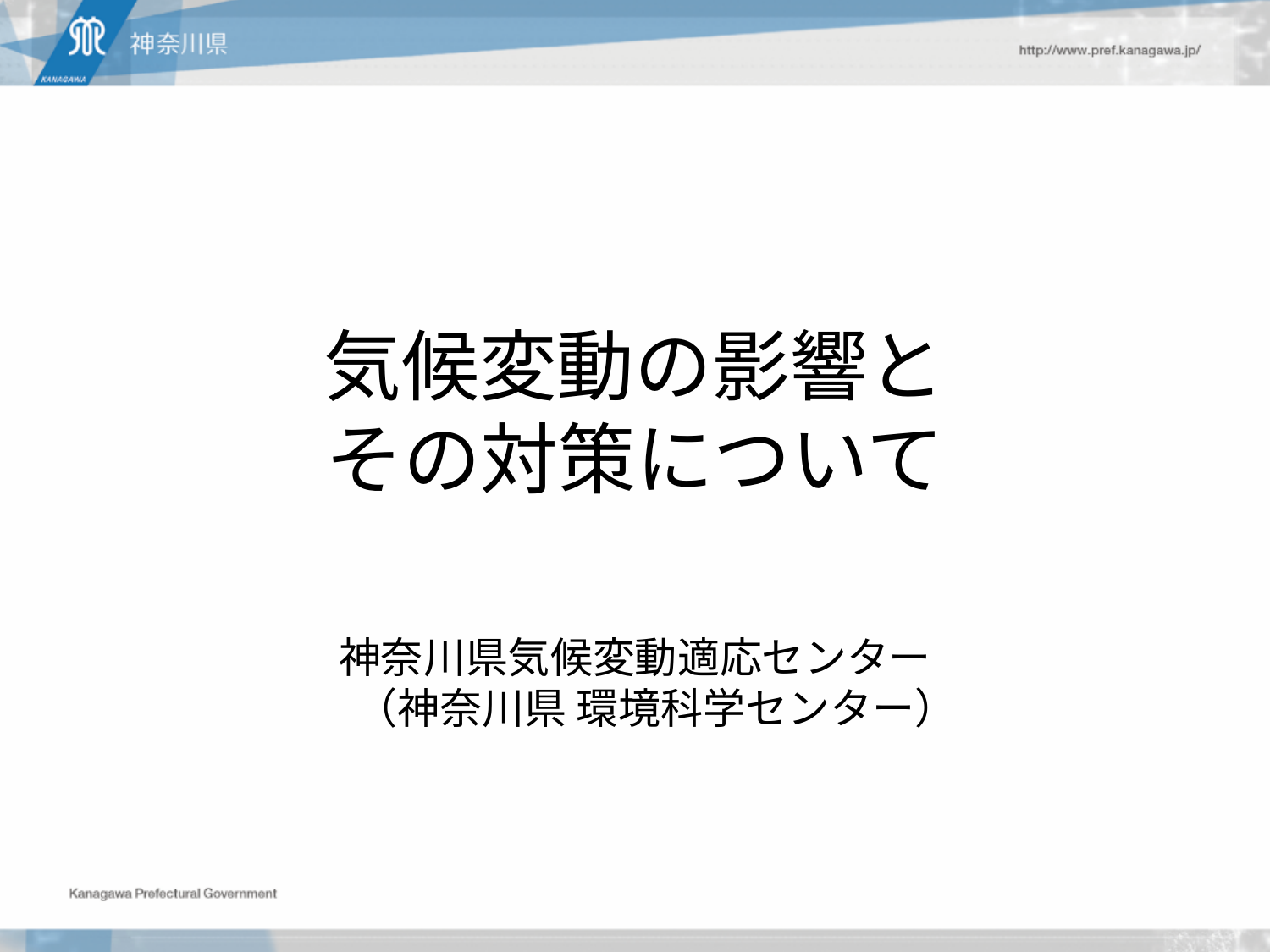

# 気候変動の影響と その対策について
　神奈川県気候変動適応センター
　（神奈川県 環境科学センター）